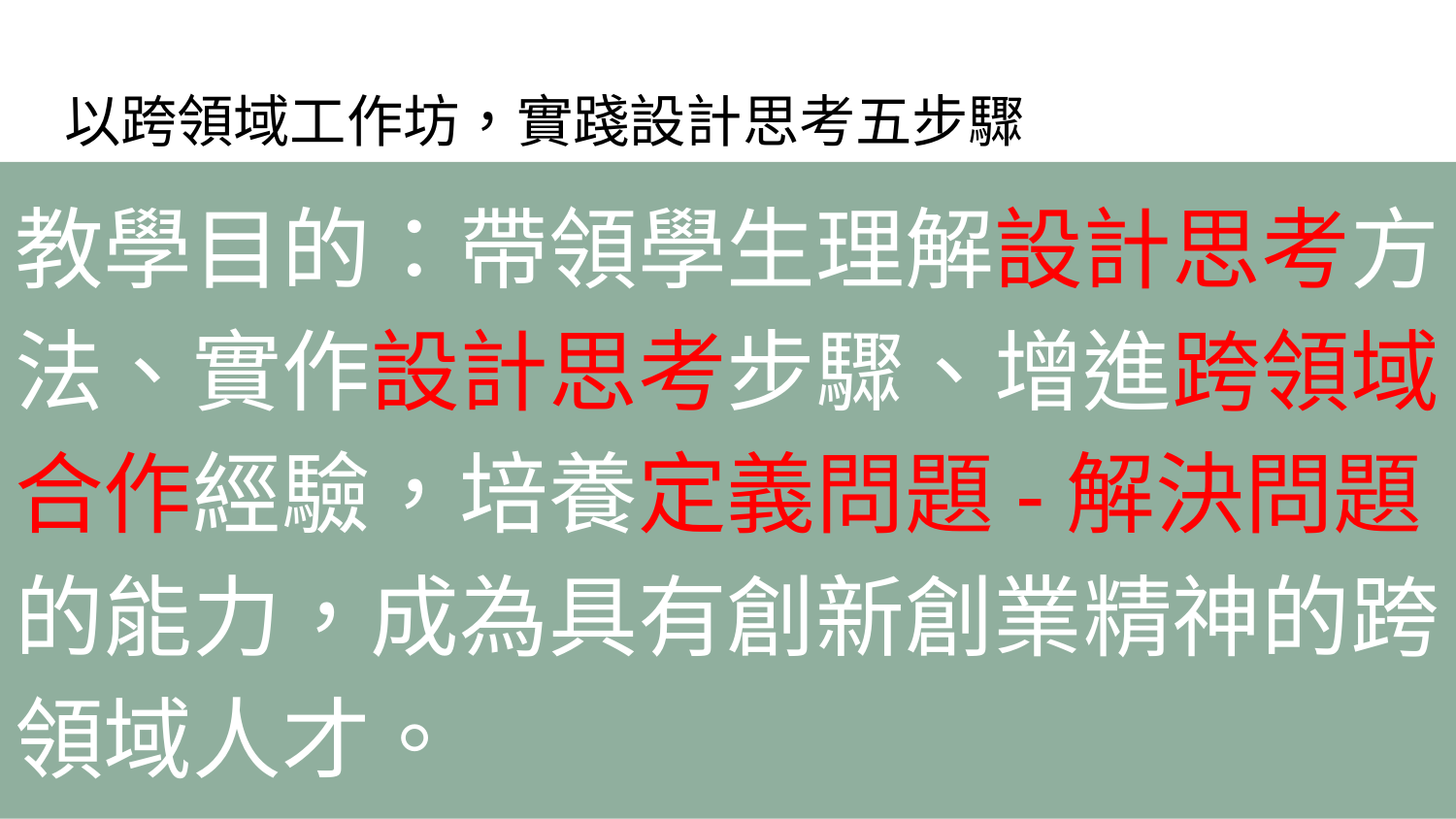

# 以跨領域工作坊，實踐設計思考五步驟
教學目的：帶領學生理解設計思考方法、實作設計思考步驟、增進跨領域合作經驗，培養定義問題-解決問題的能力，成為具有創新創業精神的跨領域人才。